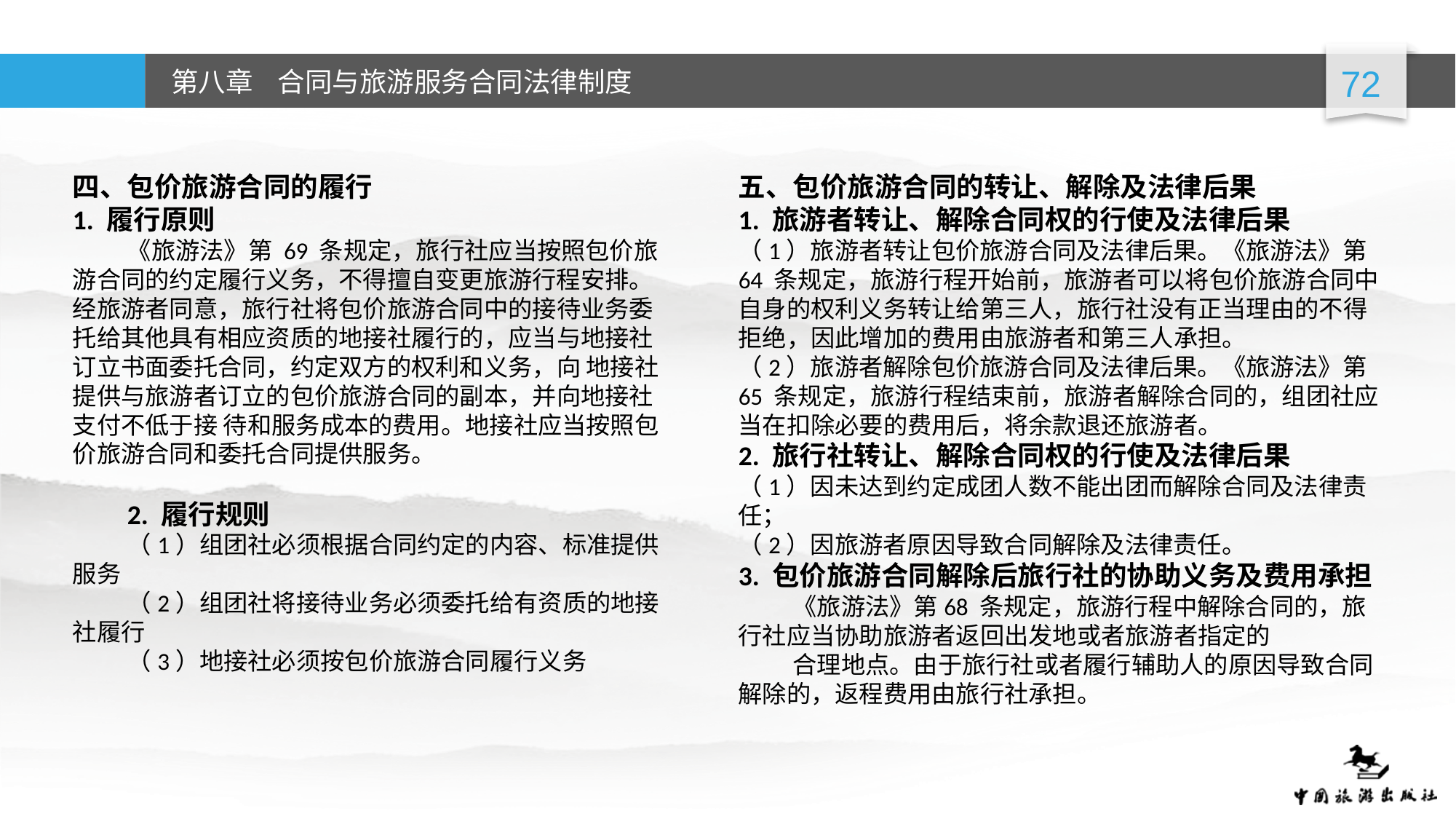

四、包价旅游合同的履行
1. 履行原则
《旅游法》第 69 条规定，旅行社应当按照包价旅游合同的约定履行义务，不得擅自变更旅游行程安排。经旅游者同意，旅行社将包价旅游合同中的接待业务委托给其他具有相应资质的地接社履行的，应当与地接社订立书面委托合同，约定双方的权利和义务，向 地接社提供与旅游者订立的包价旅游合同的副本，并向地接社支付不低于接 待和服务成本的费用。地接社应当按照包价旅游合同和委托合同提供服务。

2. 履行规则
（1）组团社必须根据合同约定的内容、标准提供服务
（2）组团社将接待业务必须委托给有资质的地接社履行
（3）地接社必须按包价旅游合同履行义务
五、包价旅游合同的转让、解除及法律后果
1. 旅游者转让、解除合同权的行使及法律后果
（1）旅游者转让包价旅游合同及法律后果。《旅游法》第64 条规定，旅游行程开始前，旅游者可以将包价旅游合同中自身的权利义务转让给第三人，旅行社没有正当理由的不得拒绝，因此增加的费用由旅游者和第三人承担。
（2）旅游者解除包价旅游合同及法律后果。《旅游法》第65 条规定，旅游行程结束前，旅游者解除合同的，组团社应当在扣除必要的费用后，将余款退还旅游者。
2. 旅行社转让、解除合同权的行使及法律后果
（1）因未达到约定成团人数不能出团而解除合同及法律责任；
（2）因旅游者原因导致合同解除及法律责任。
3. 包价旅游合同解除后旅行社的协助义务及费用承担
《旅游法》第68 条规定，旅游行程中解除合同的，旅行社应当协助旅游者返回出发地或者旅游者指定的
合理地点。由于旅行社或者履行辅助人的原因导致合同解除的，返程费用由旅行社承担。